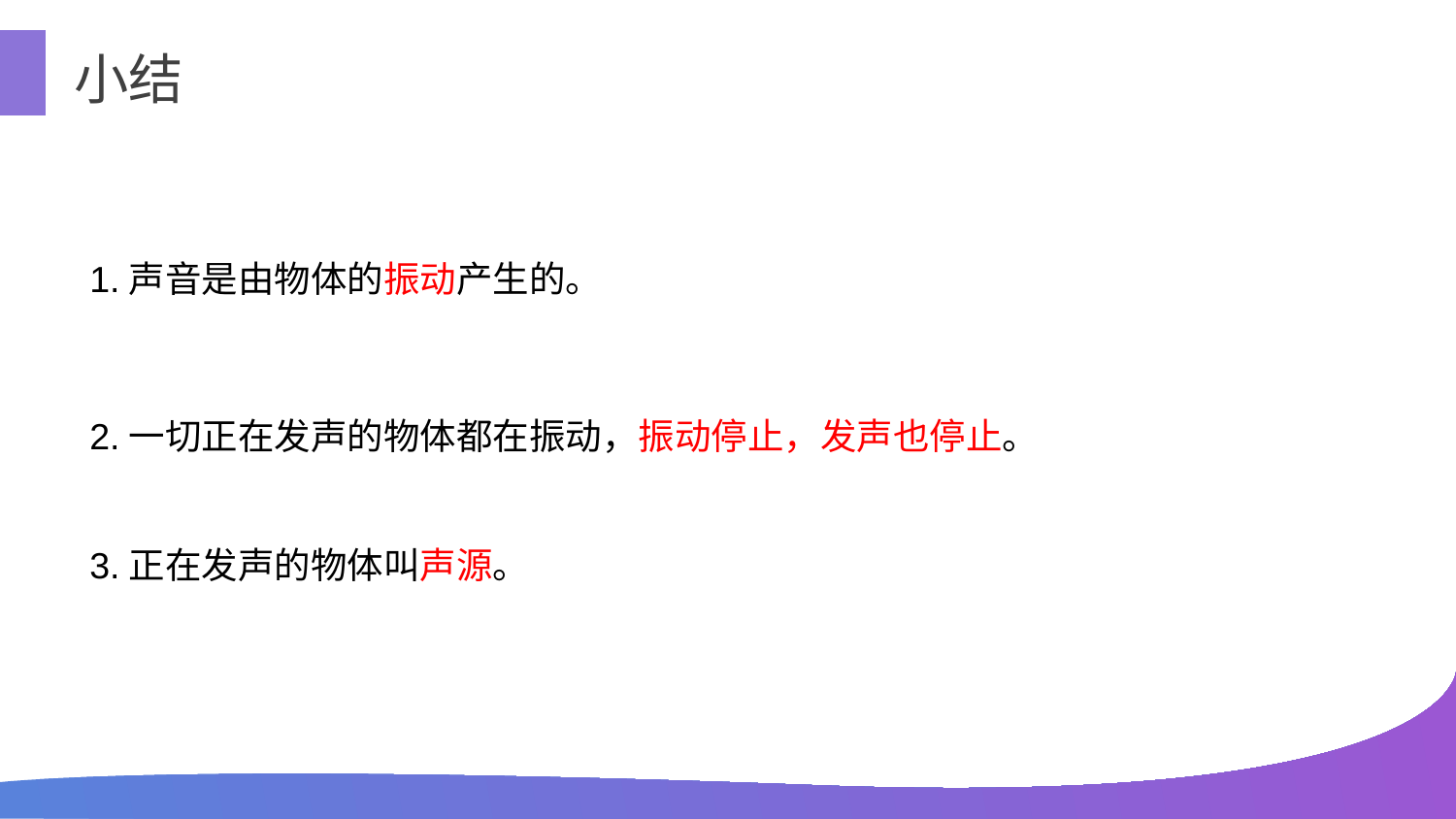

小结
1.声音是由物体的振动产生的。
2.一切正在发声的物体都在振动，振动停止，发声也停止。
3.正在发声的物体叫声源。